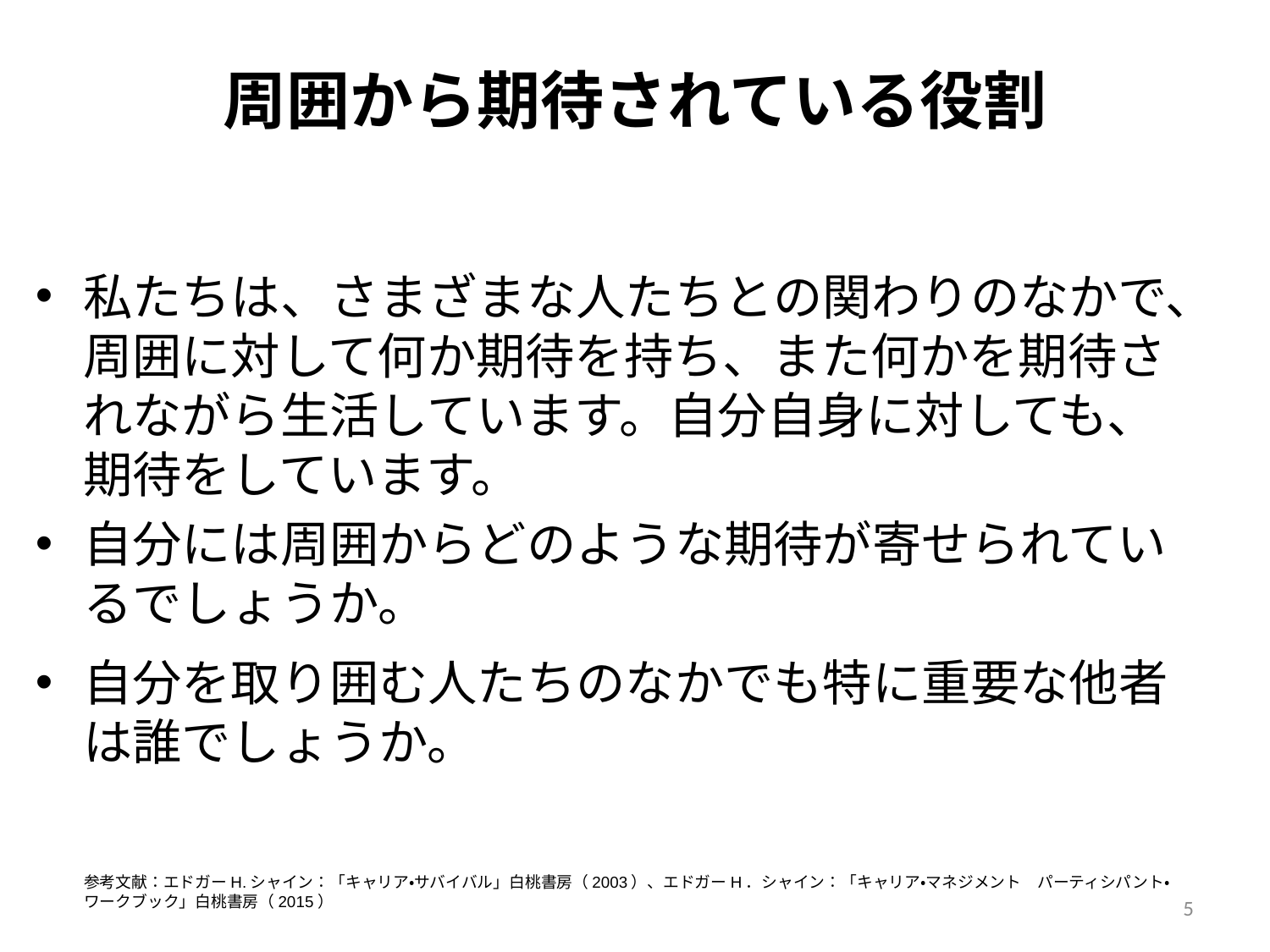

# 周囲から期待されている役割
私たちは、さまざまな人たちとの関わりのなかで、周囲に対して何か期待を持ち、また何かを期待されながら生活しています。自分自身に対しても、期待をしています。
自分には周囲からどのような期待が寄せられているでしょうか。
自分を取り囲む人たちのなかでも特に重要な他者は誰でしょうか。
参考文献：エドガーH.シャイン：「キャリア・サバイバル」白桃書房（2003）、エドガーH．シャイン：「キャリア・マネジメント　パーティシパント・ワークブック」白桃書房（2015）
5